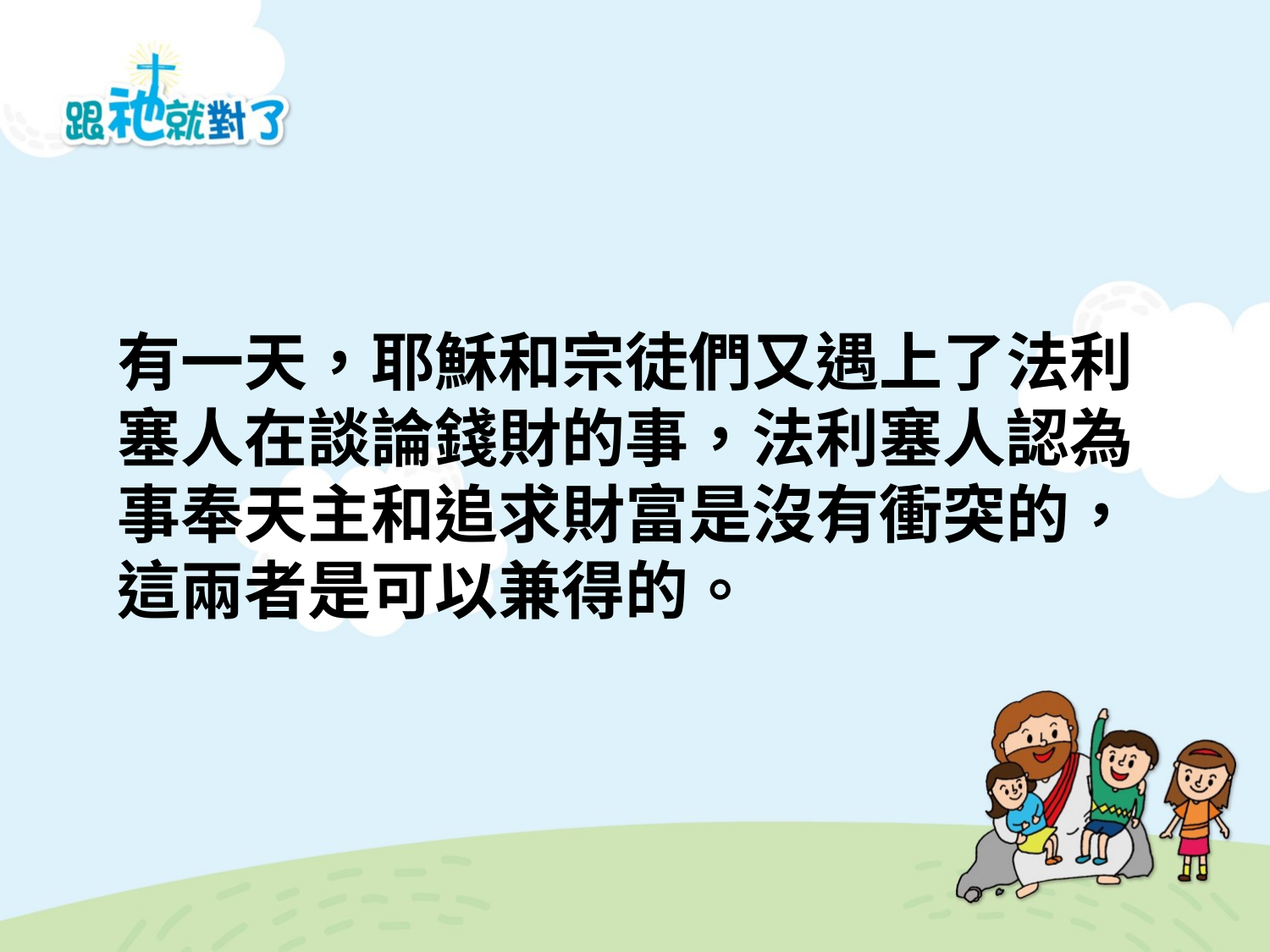

有一天，耶穌和宗徒們又遇上了法利塞人在談論錢財的事，法利塞人認為事奉天主和追求財富是沒有衝突的，這兩者是可以兼得的。